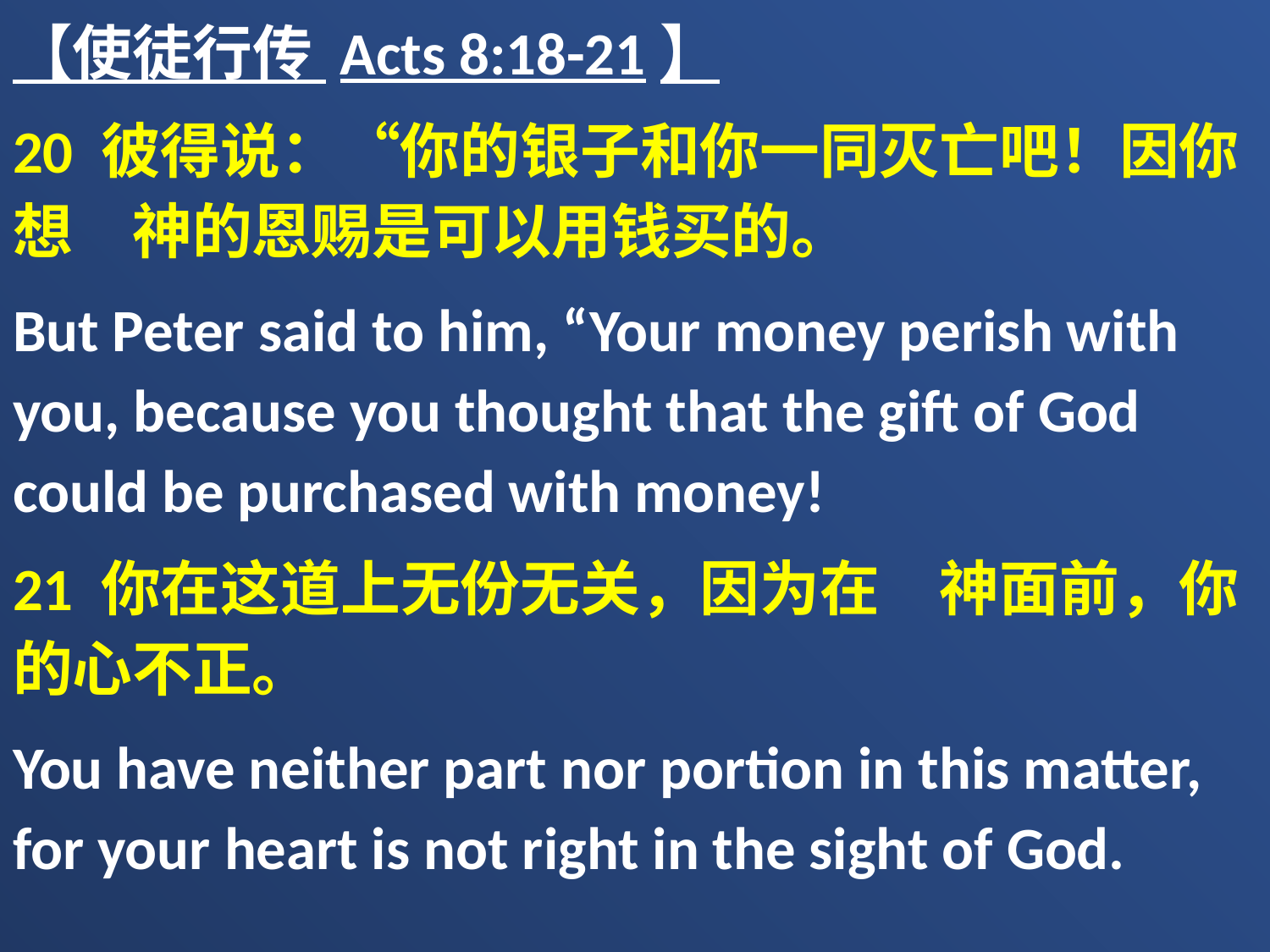

【使徒行传 Acts 8:18-21】
20 彼得说：“你的银子和你一同灭亡吧！因你想　神的恩赐是可以用钱买的。
But Peter said to him, “Your money perish with you, because you thought that the gift of God could be purchased with money!
21 你在这道上无份无关，因为在　神面前，你的心不正。
You have neither part nor portion in this matter, for your heart is not right in the sight of God.